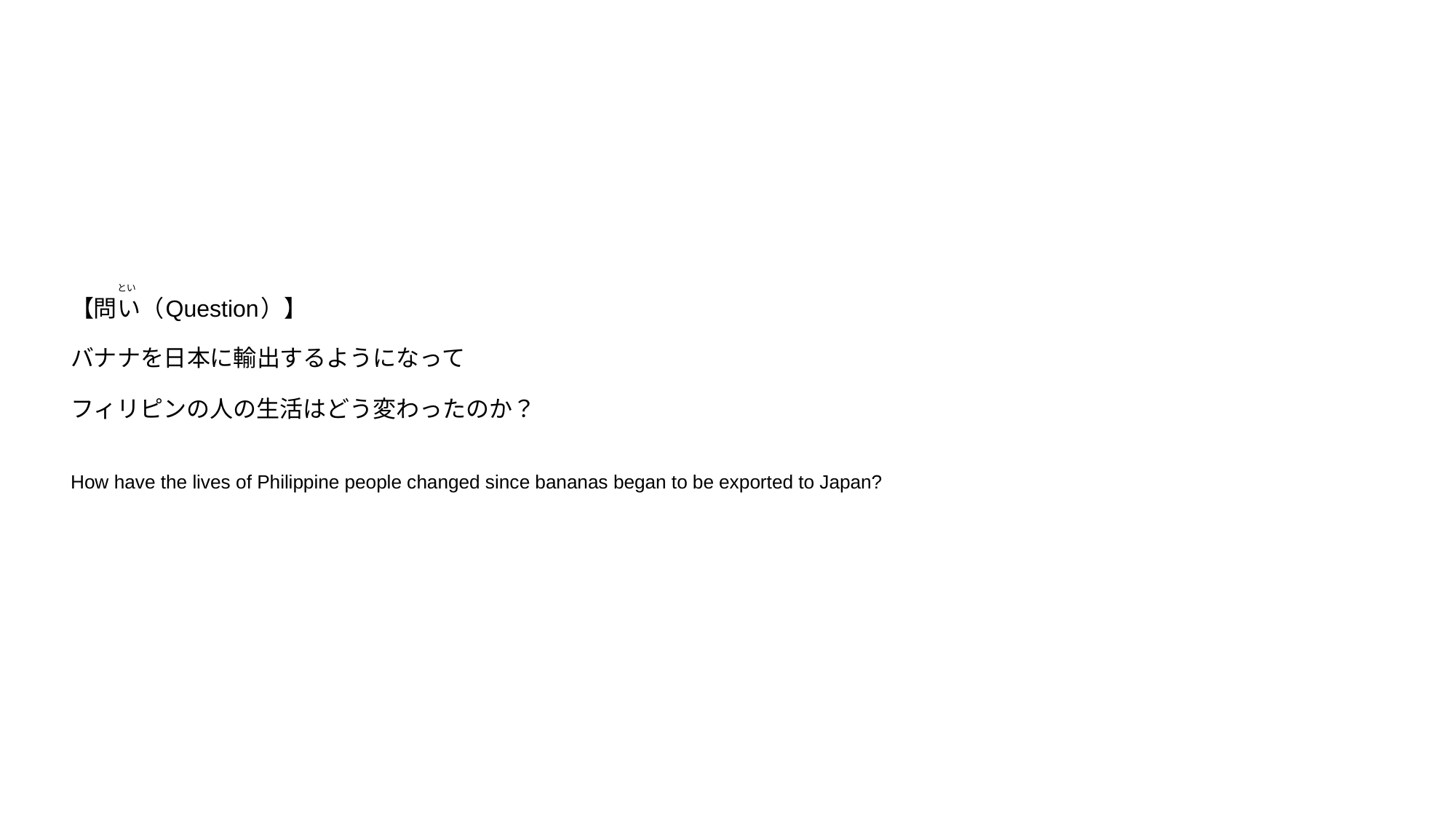

# とい 【問い（Question）】 バナナを日本に輸出するようになって フィリピンの人の生活はどう変わったのか？ How have the lives of Philippine people changed since bananas began to be exported to Japan?